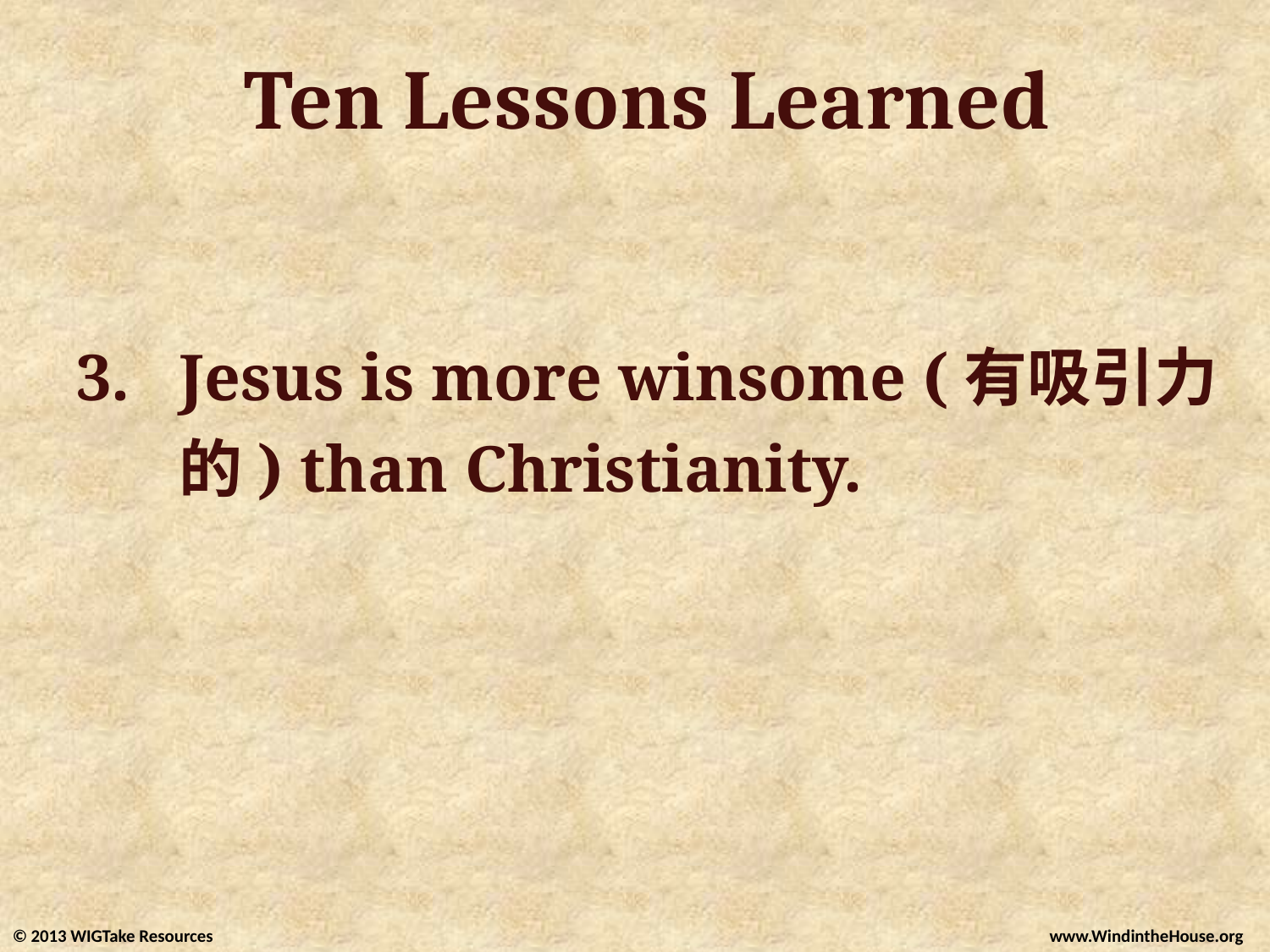

#
Ten Lessons Learned

Jesus is more winsome (有吸引力的) than Christianity.
© 2013 WIGTake Resources
www.WindintheHouse.org